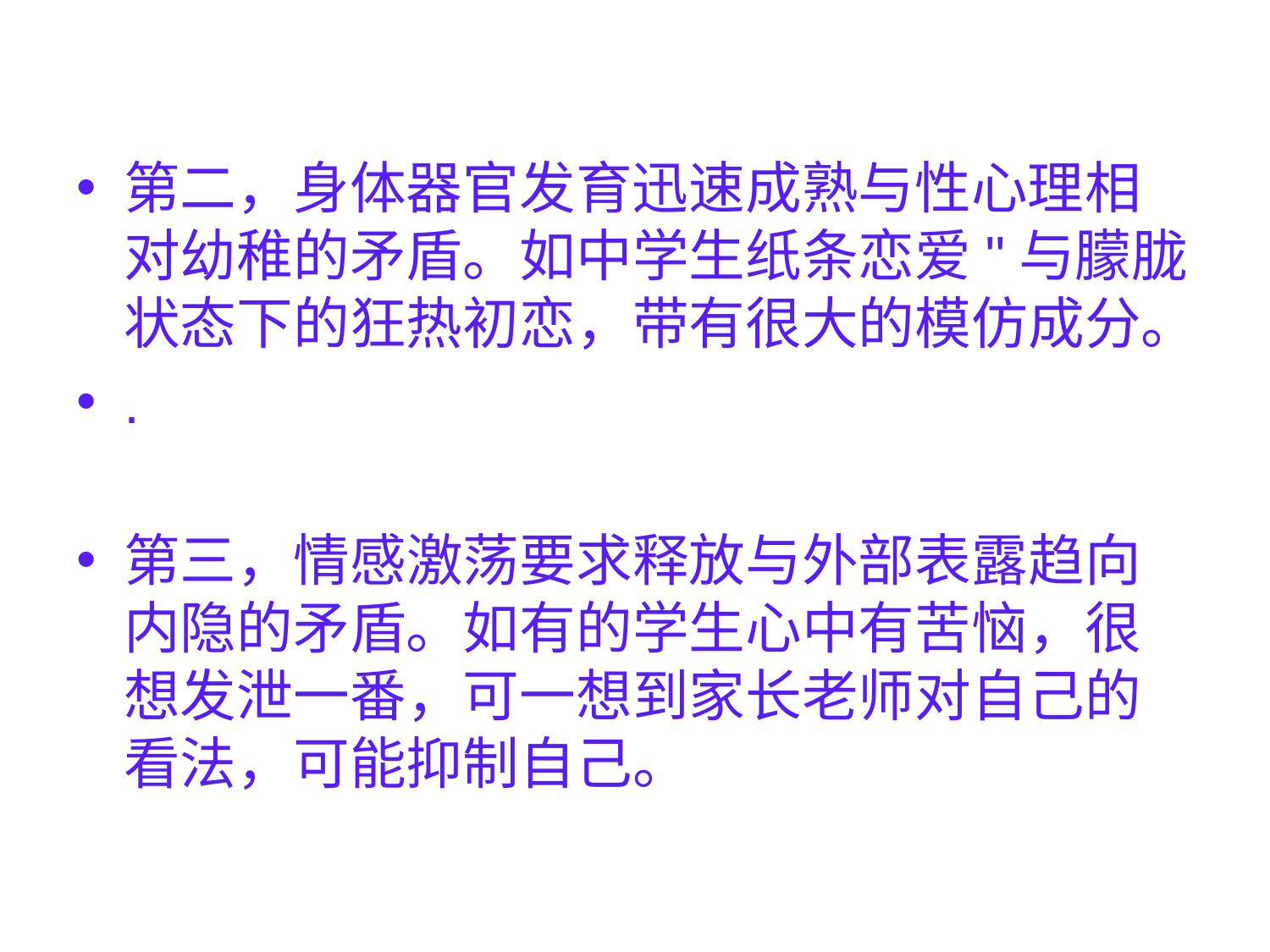

#
第二，身体器官发育迅速成熟与性心理相对幼稚的矛盾。如中学生纸条恋爱"与朦胧状态下的狂热初恋，带有很大的模仿成分。
.

第三，情感激荡要求释放与外部表露趋向内隐的矛盾。如有的学生心中有苦恼，很想发泄一番，可一想到家长老师对自己的看法，可能抑制自己。